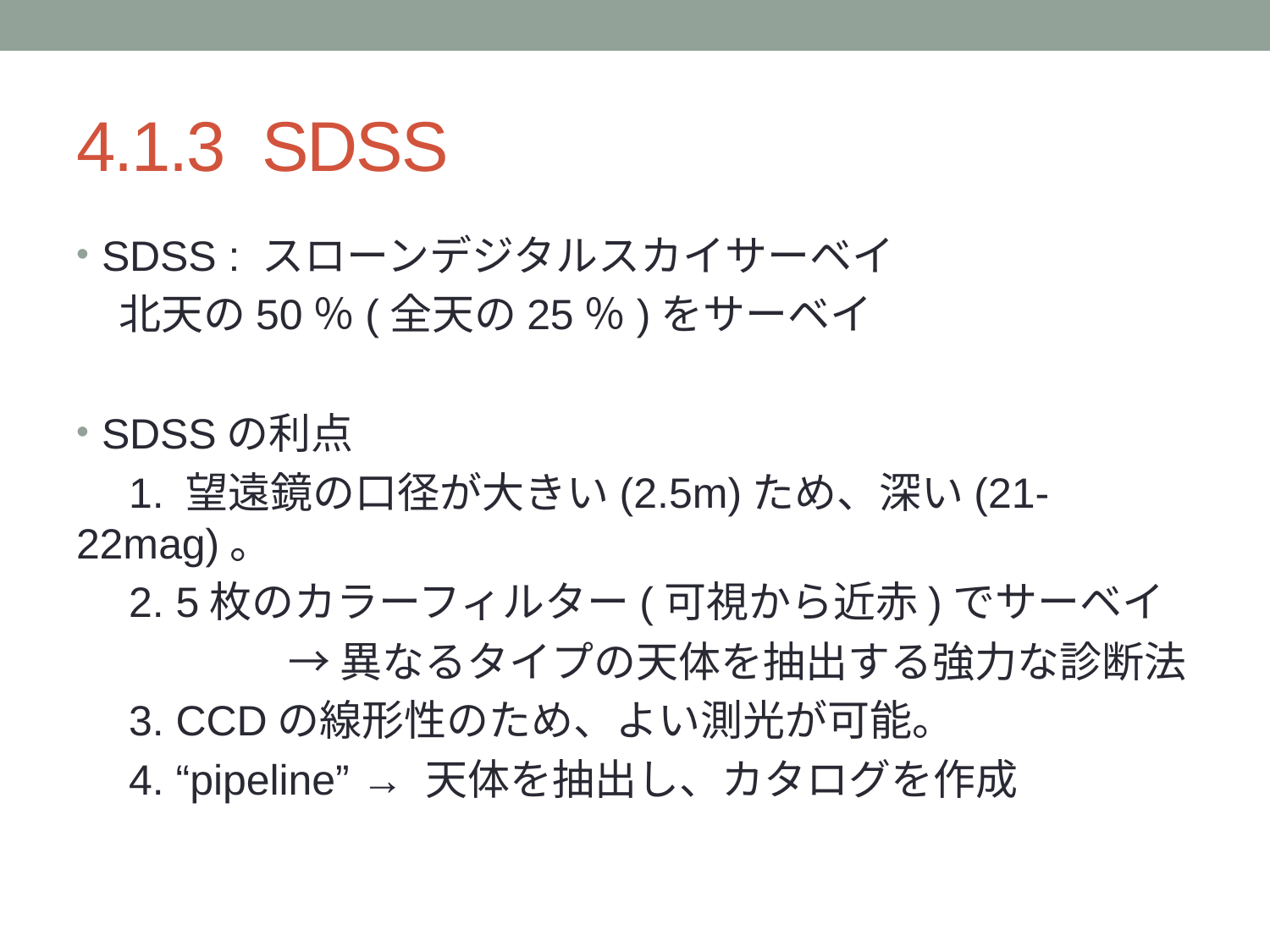

# 4.1.3  SDSS
SDSS : スローンデジタルスカイサーベイ
　北天の50％(全天の25％)をサーベイ

SDSSの利点
　1. 望遠鏡の口径が大きい(2.5m)ため、深い(21-22mag)。
　2. 5枚のカラーフィルター(可視から近赤)でサーベイ
　　　　　→ 異なるタイプの天体を抽出する強力な診断法
　3. CCDの線形性のため、よい測光が可能。
　4. “pipeline” → 天体を抽出し、カタログを作成